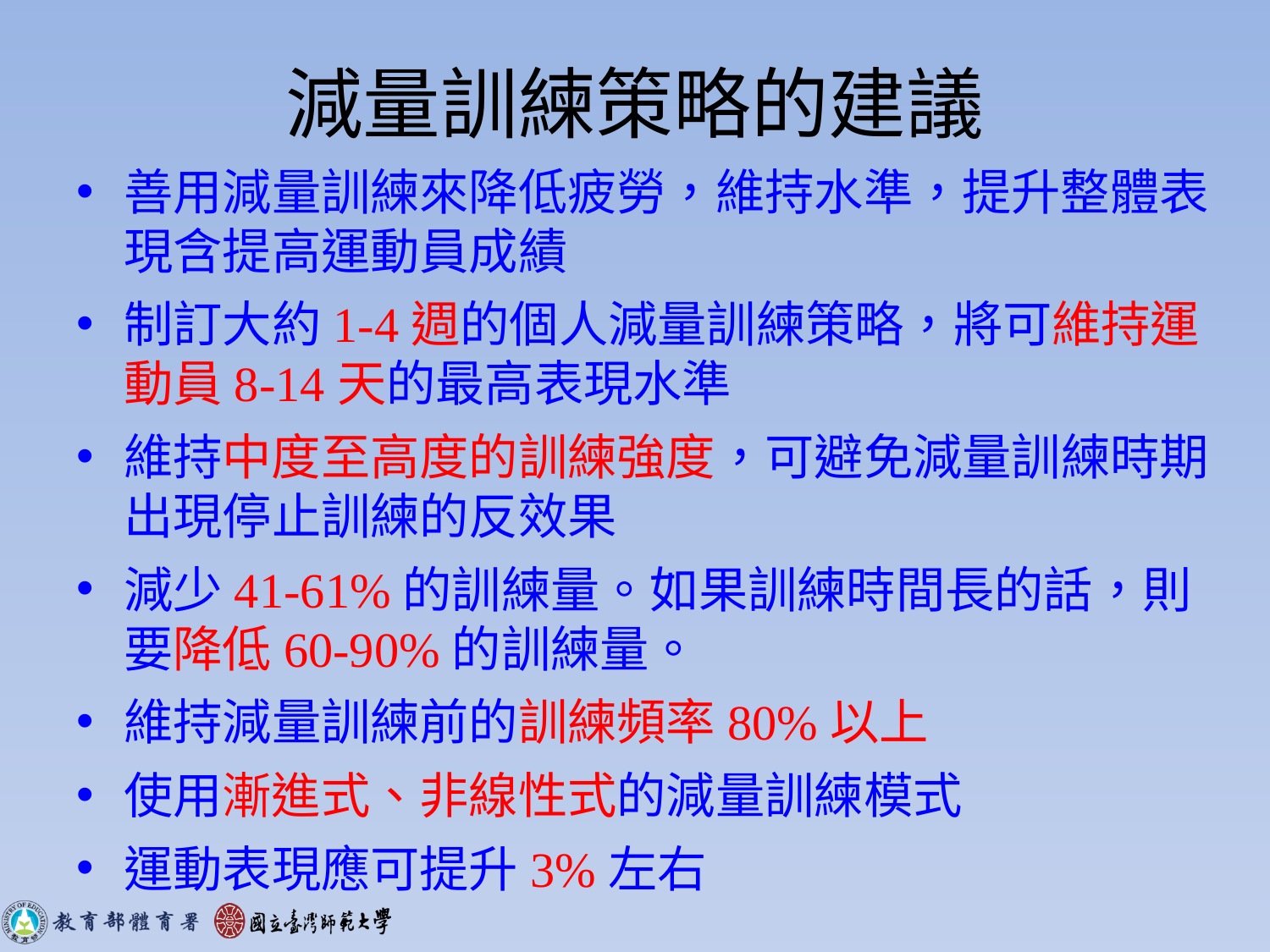

# 減量訓練策略的建議
善用減量訓練來降低疲勞，維持水準，提升整體表現含提高運動員成績
制訂大約1-4週的個人減量訓練策略，將可維持運動員8-14天的最高表現水準
維持中度至高度的訓練強度，可避免減量訓練時期出現停止訓練的反效果
減少41-61%的訓練量。如果訓練時間長的話，則要降低60-90%的訓練量。
維持減量訓練前的訓練頻率80%以上
使用漸進式、非線性式的減量訓練模式
運動表現應可提升3%左右